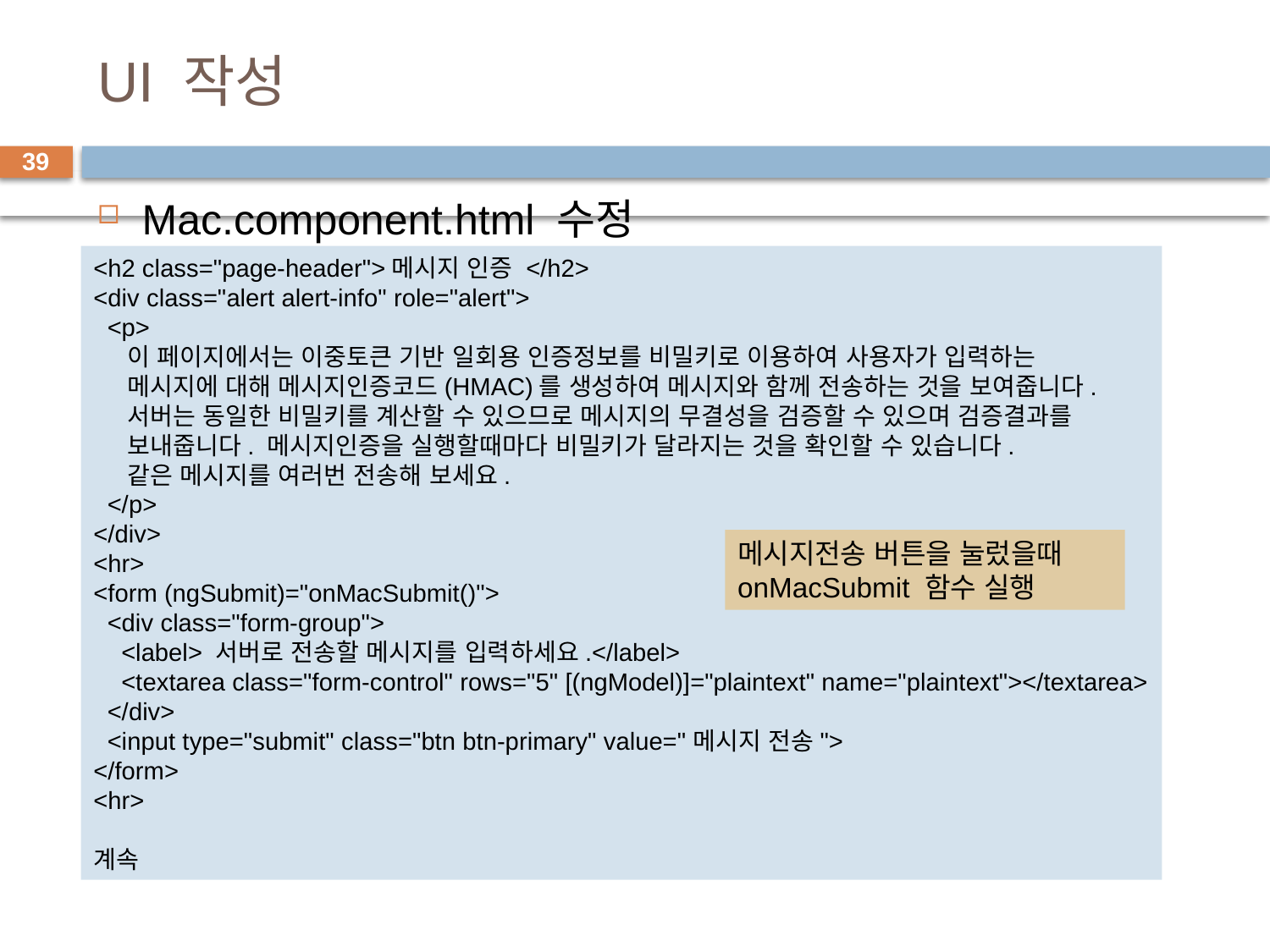

# UI 작성
39
Mac.component.html 수정

<h2 class="page-header">메시지 인증 </h2>
<div class="alert alert-info" role="alert">
  <p>
    이 페이지에서는 이중토큰 기반 일회용 인증정보를 비밀키로 이용하여 사용자가 입력하는
    메시지에 대해 메시지인증코드(HMAC)를 생성하여 메시지와 함께 전송하는 것을 보여줍니다.
    서버는 동일한 비밀키를 계산할 수 있으므로 메시지의 무결성을 검증할 수 있으며 검증결과를
    보내줍니다. 메시지인증을 실행할때마다 비밀키가 달라지는 것을 확인할 수 있습니다.
    같은 메시지를 여러번 전송해 보세요.
  </p>
</div>
<hr>
<form (ngSubmit)="onMacSubmit()">
  <div class="form-group">
    <label> 서버로 전송할 메시지를 입력하세요.</label>
    <textarea class="form-control" rows="5" [(ngModel)]="plaintext" name="plaintext"></textarea>
  </div>
  <input type="submit" class="btn btn-primary" value="메시지 전송">
</form>
<hr>

계속
메시지전송 버튼을 눌렀을때
onMacSubmit 함수 실행